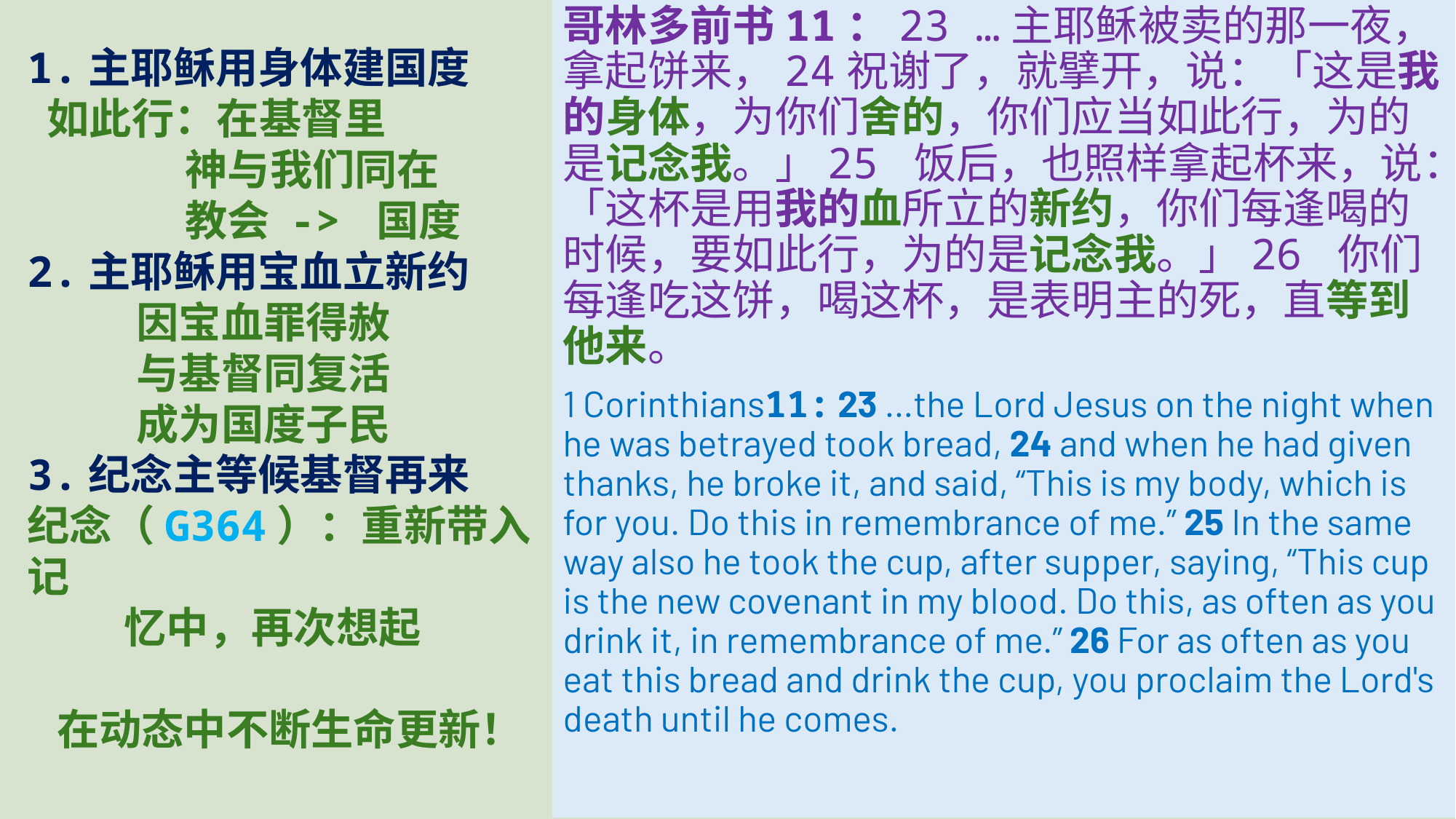

哥林多前书11：23 …主耶稣被卖的那一夜，拿起饼来，24祝谢了，就擘开，说：「这是我的身体，为你们舍的，你们应当如此行，为的是记念我。」25 饭后，也照样拿起杯来，说：「这杯是用我的血所立的新约，你们每逢喝的时候，要如此行，为的是记念我。」26 你们每逢吃这饼，喝这杯，是表明主的死，直等到他来。
1 Corinthians11: 23 …the Lord Jesus on the night when he was betrayed took bread, 24 and when he had given thanks, he broke it, and said, “This is my body, which is for you. Do this in remembrance of me.” 25 In the same way also he took the cup, after supper, saying, “This cup is the new covenant in my blood. Do this, as often as you drink it, in remembrance of me.” 26 For as often as you eat this bread and drink the cup, you proclaim the Lord's death until he comes.

1.主耶稣用身体建国度
 如此行：在基督里
	    神与我们同在
	    教会 -> 国度
2.主耶稣用宝血立新约
	因宝血罪得赦
	与基督同复活
	成为国度子民
3.纪念主等候基督再来
纪念（G364）：重新带入记
         忆中，再次想起

  在动态中不断生命更新！